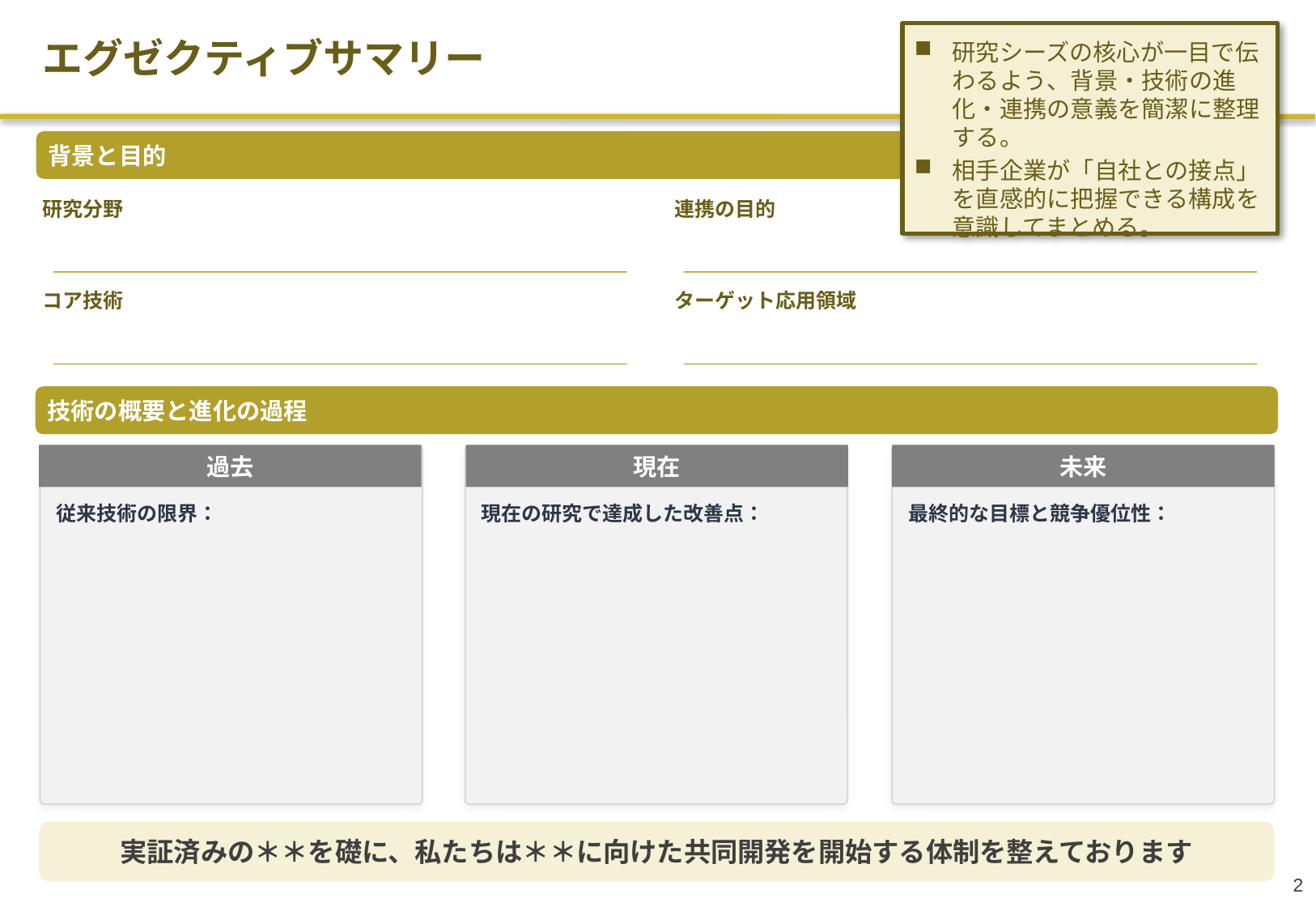

エグゼクティブサマリー
研究シーズの核心が一目で伝わるよう、背景・技術の進化・連携の意義を簡潔に整理する。
相手企業が「自社との接点」を直感的に把握できる構成を意識してまとめる。
背景と目的
研究分野
連携の目的

コア技術
ターゲット応用領域

技術の概要と進化の過程
過去
現在
未来

従来技術の限界：
現在の研究で達成した改善点：
最終的な目標と競争優位性：
実証済みの＊＊を礎に、私たちは＊＊に向けた共同開発を開始する体制を整えております
2